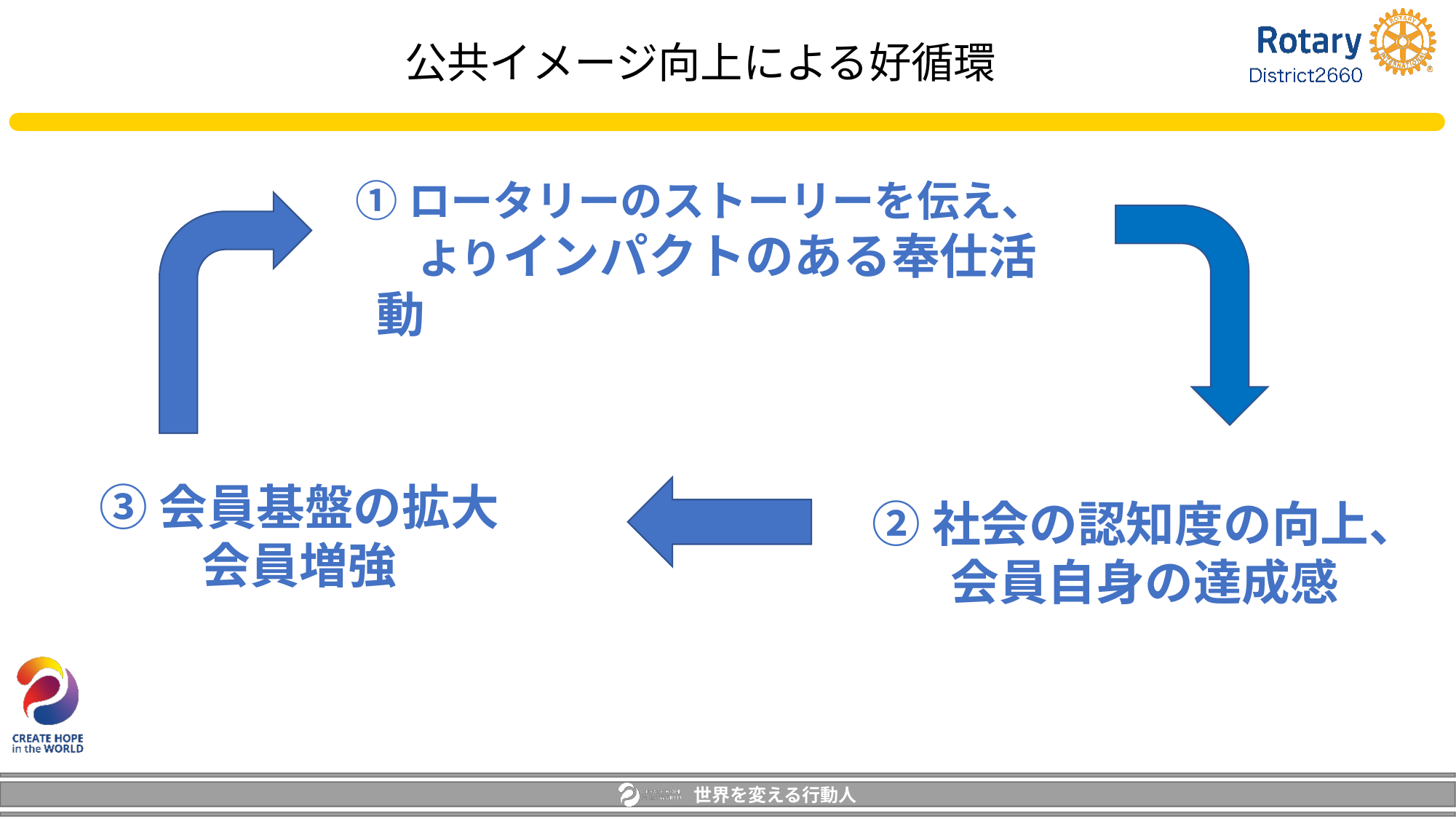

# 公共イメージ向上による好循環
①ロータリーのストーリーを伝え、　よりインパクトのある奉仕活動

③会員基盤の拡大
会員増強

②社会の認知度の向上、
会員自身の達成感